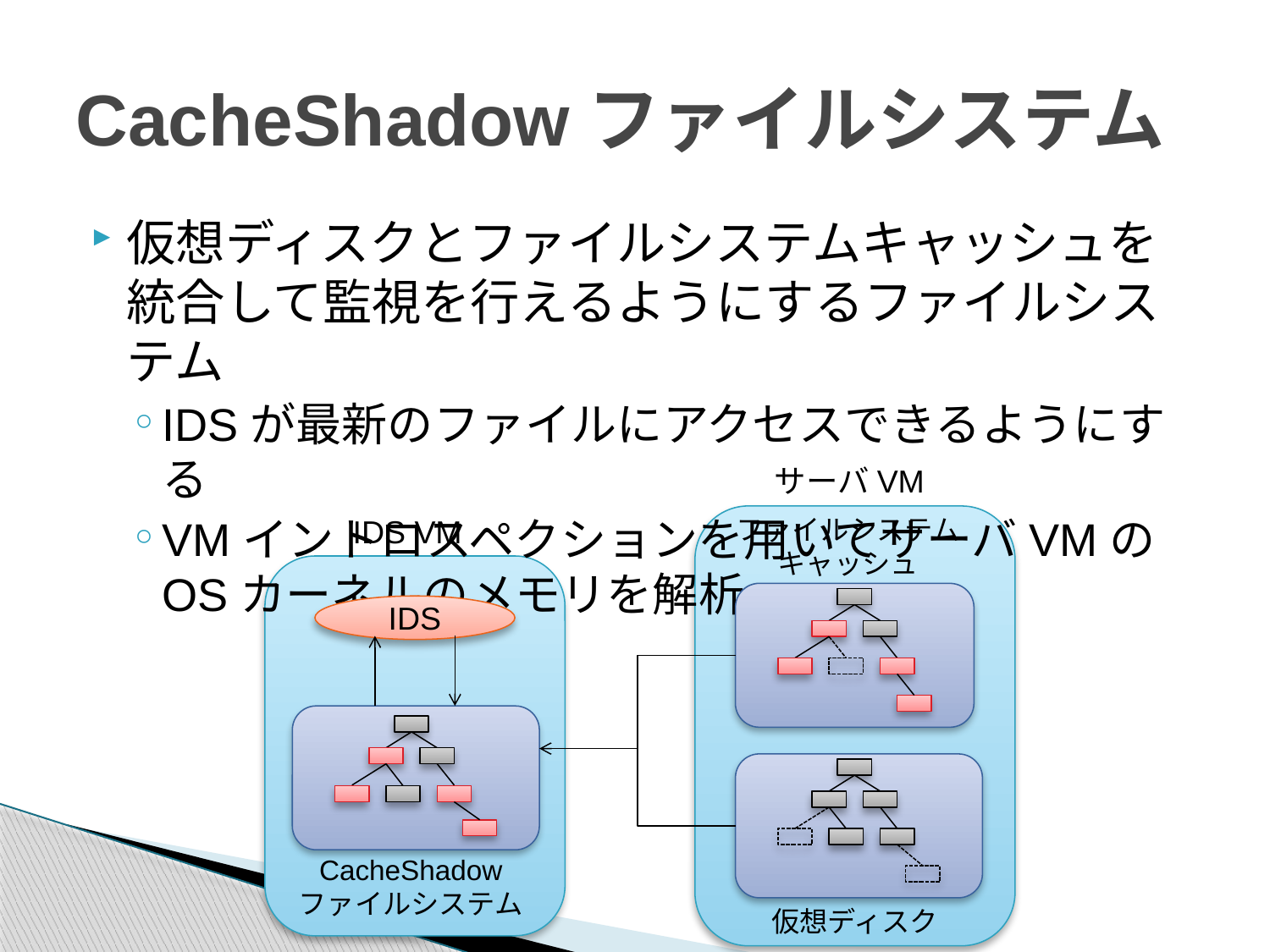

# CacheShadowファイルシステム
仮想ディスクとファイルシステムキャッシュを統合して監視を行えるようにするファイルシステム
IDSが最新のファイルにアクセスできるようにする
VMイントロスペクションを用いてサーバVMのOSカーネルのメモリを解析
サーバVM
ファイルシステム
キャッシュ

CacheShadow
ファイルシステム
仮想ディスク
IDS VM

IDS